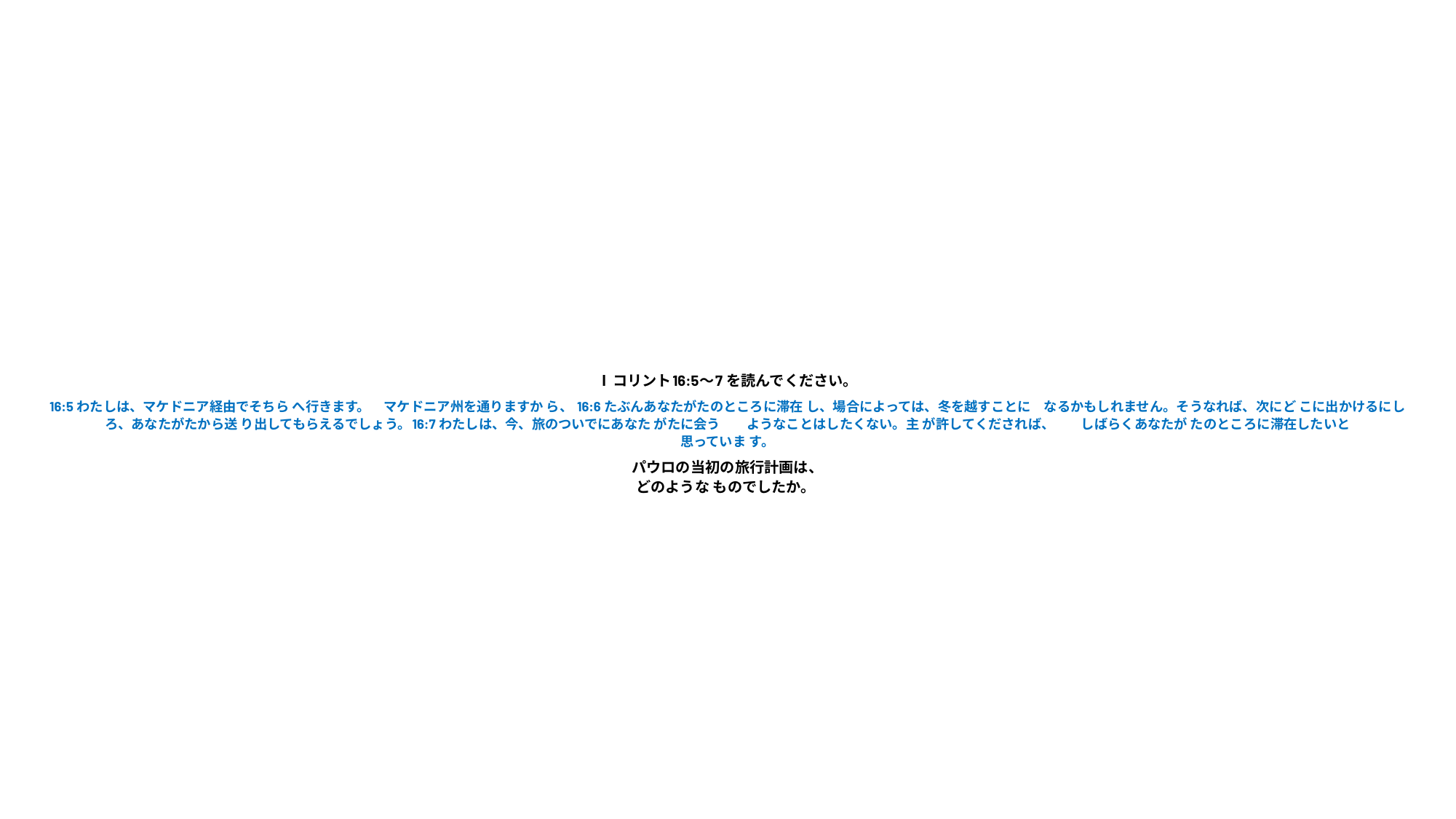

# Ⅰコリント16:5～7 を読んでください。 　 　 16:5 わたしは、マケドニア経由でそちら へ行きます。　マケドニア州を通りますか ら、 16:6 たぶんあなたがたのところに滞在 し、場合によっては、冬を越すことに　なるかもしれません。そうなれば、次にど こに出かけるにしろ、あなたがたから送 り出してもらえるでしょう。16:7 わたしは、今、旅のついでにあなた がたに会う　　ようなことはしたくない。主 が許してくだされば、　　しばらくあなたが たのところに滞在したいと 思っていま す。 　 　 パウロの当初の旅行計画は、 どのような ものでしたか。